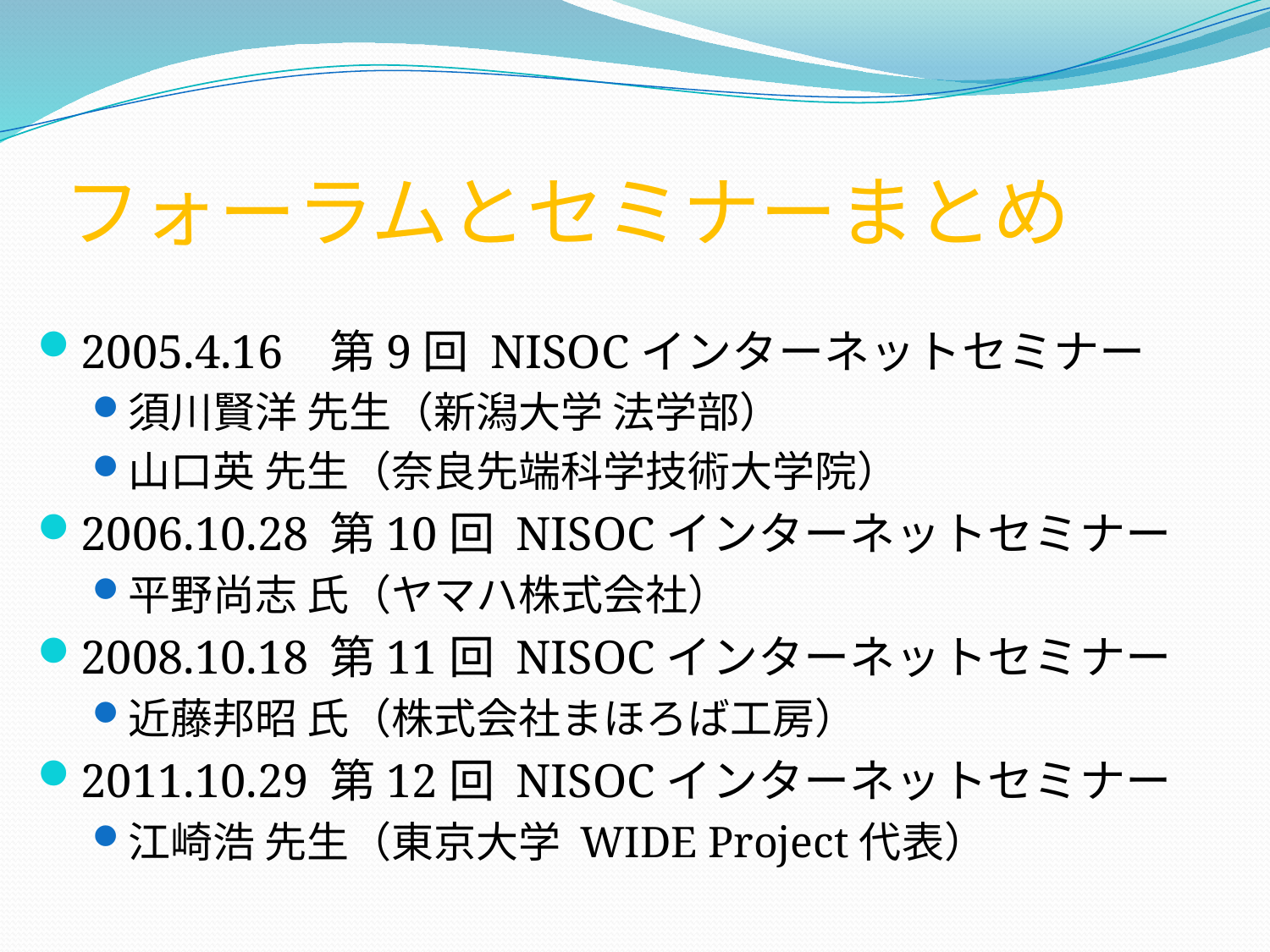

# フォーラムとセミナーまとめ
2005.4.16	第9回 NISOCインターネットセミナー
須川賢洋 先生（新潟大学 法学部）
山口英 先生（奈良先端科学技術大学院）
2006.10.28	第10回 NISOCインターネットセミナー
平野尚志 氏（ヤマハ株式会社）
2008.10.18	第11回 NISOCインターネットセミナー
近藤邦昭 氏（株式会社まほろば工房）
2011.10.29 	第12回 NISOCインターネットセミナー
江崎浩 先生（東京大学 WIDE Project代表）